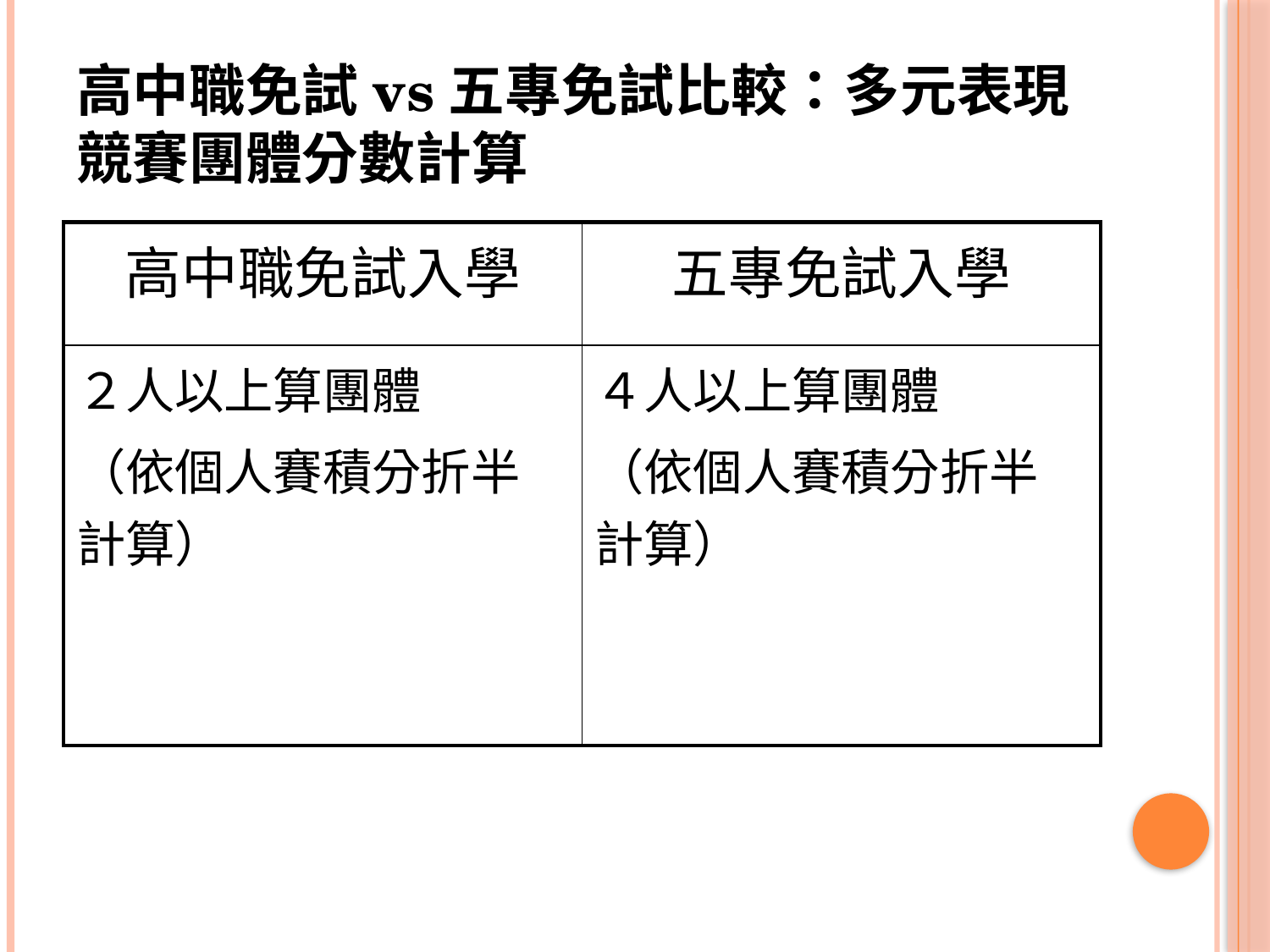

高中職免試vs五專免試比較：多元表現競賽團體分數計算
| 高中職免試入學 | 五專免試入學 |
| --- | --- |
| ２人以上算團體 （依個人賽積分折半計算） | ４人以上算團體 （依個人賽積分折半計算） |